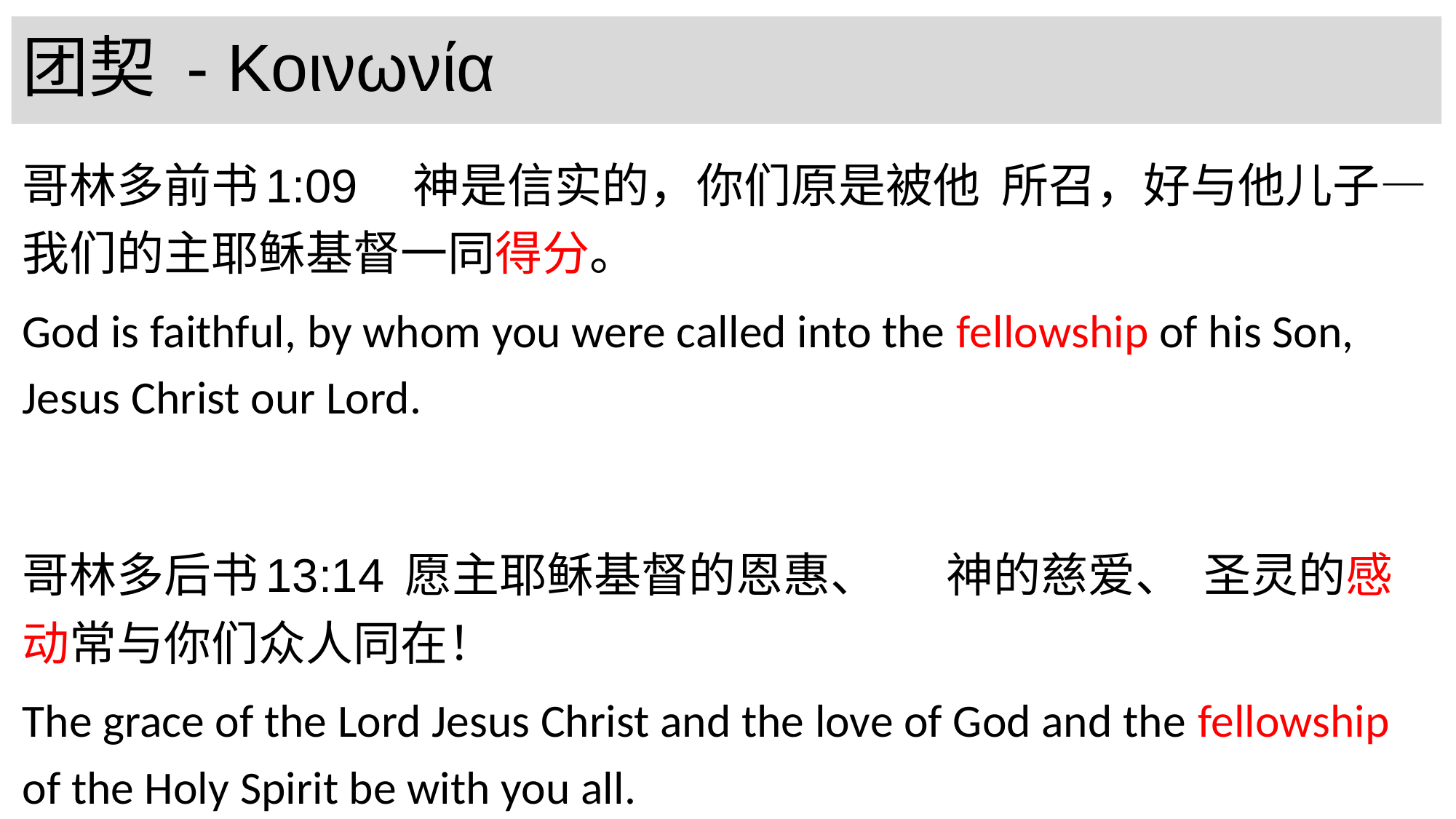

# 团契 - Κοινωνία
哥林多前书1:09　神是信实的，你们原是被他  所召，好与他儿子―我们的主耶稣基督一同得分。
God is faithful, by whom you were called into the fellowship of his Son, Jesus Christ our Lord.

哥林多后书13:14 愿主耶稣基督的恩惠、  　神的慈爱、  圣灵的感动常与你们众人同在！
The grace of the Lord Jesus Christ and the love of God and the fellowship of the Holy Spirit be with you all.